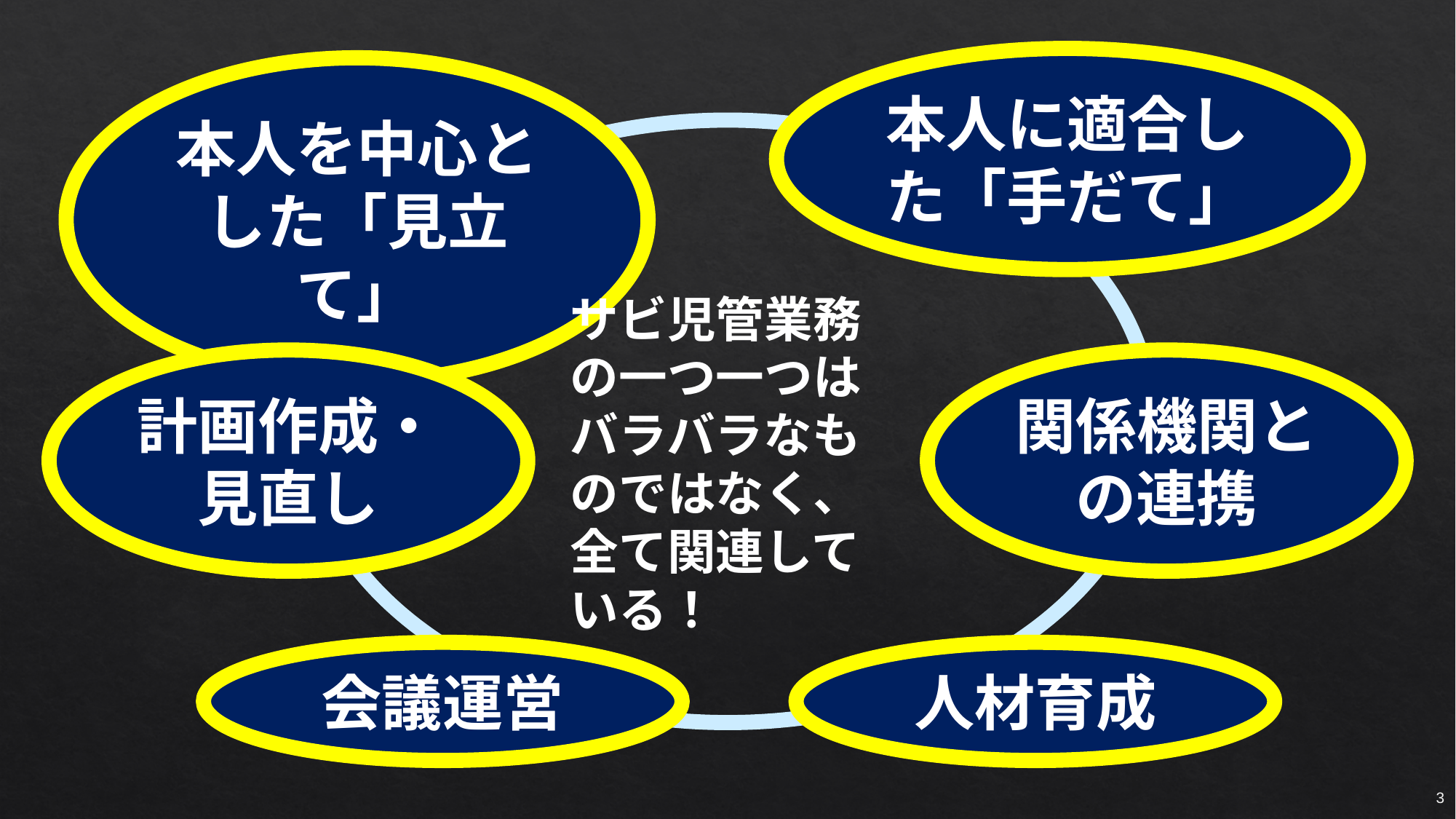

本人に適合した「手だて」
本人を中心とした「見立て」

サビ児管業務の一つ一つはバラバラなものではなく、全て関連している！
計画作成・見直し
関係機関との連携
会議運営
人材育成
3